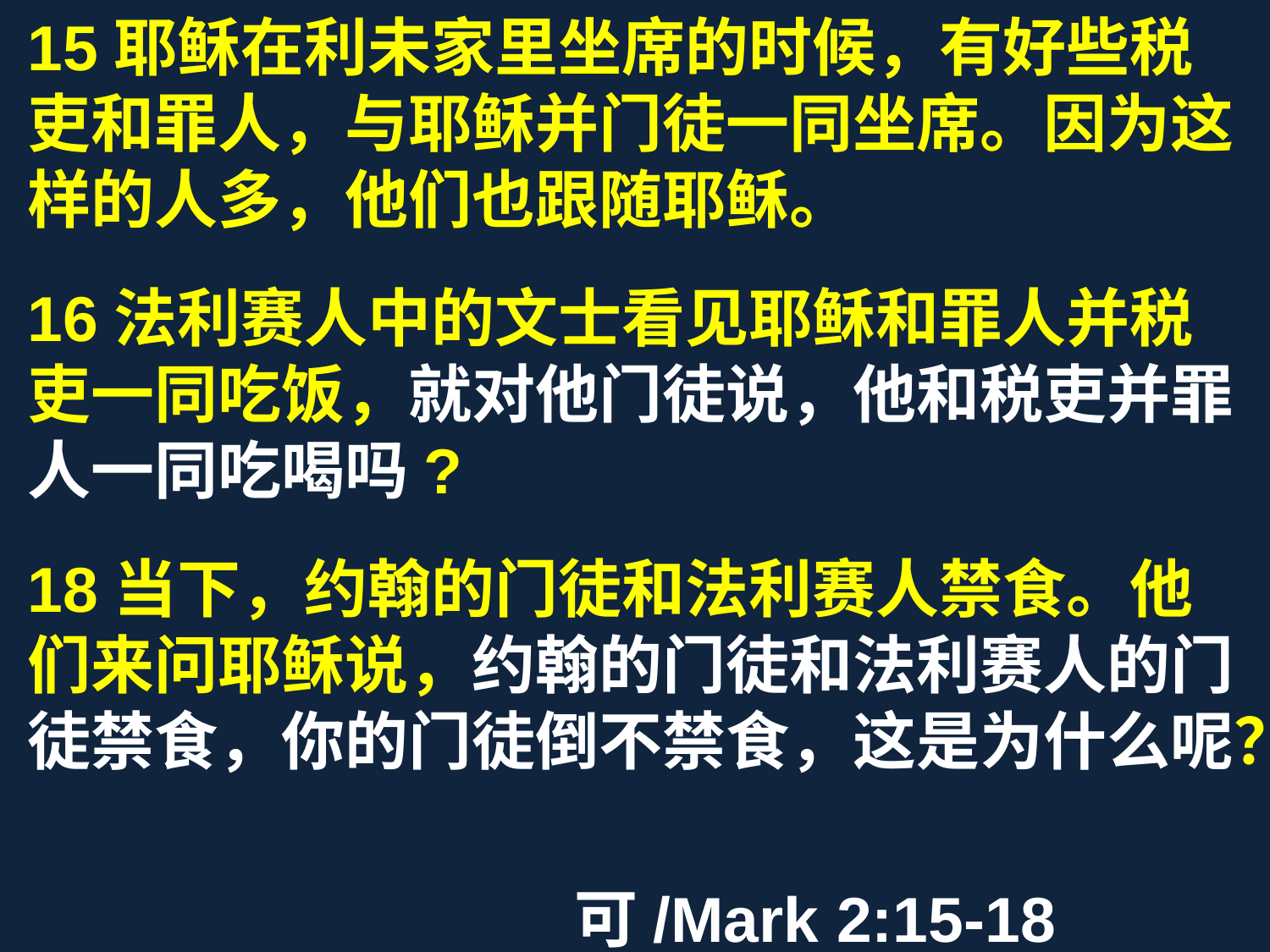

15耶稣在利未家里坐席的时候，有好些税吏和罪人，与耶稣并门徒一同坐席。因为这样的人多，他们也跟随耶稣。
16法利赛人中的文士看见耶稣和罪人并税吏一同吃饭，就对他门徒说，他和税吏并罪人一同吃喝吗?
18当下，约翰的门徒和法利赛人禁食。他们来问耶稣说，约翰的门徒和法利赛人的门徒禁食，你的门徒倒不禁食，这是为什么呢？
                                      可/Mark 2:15-18